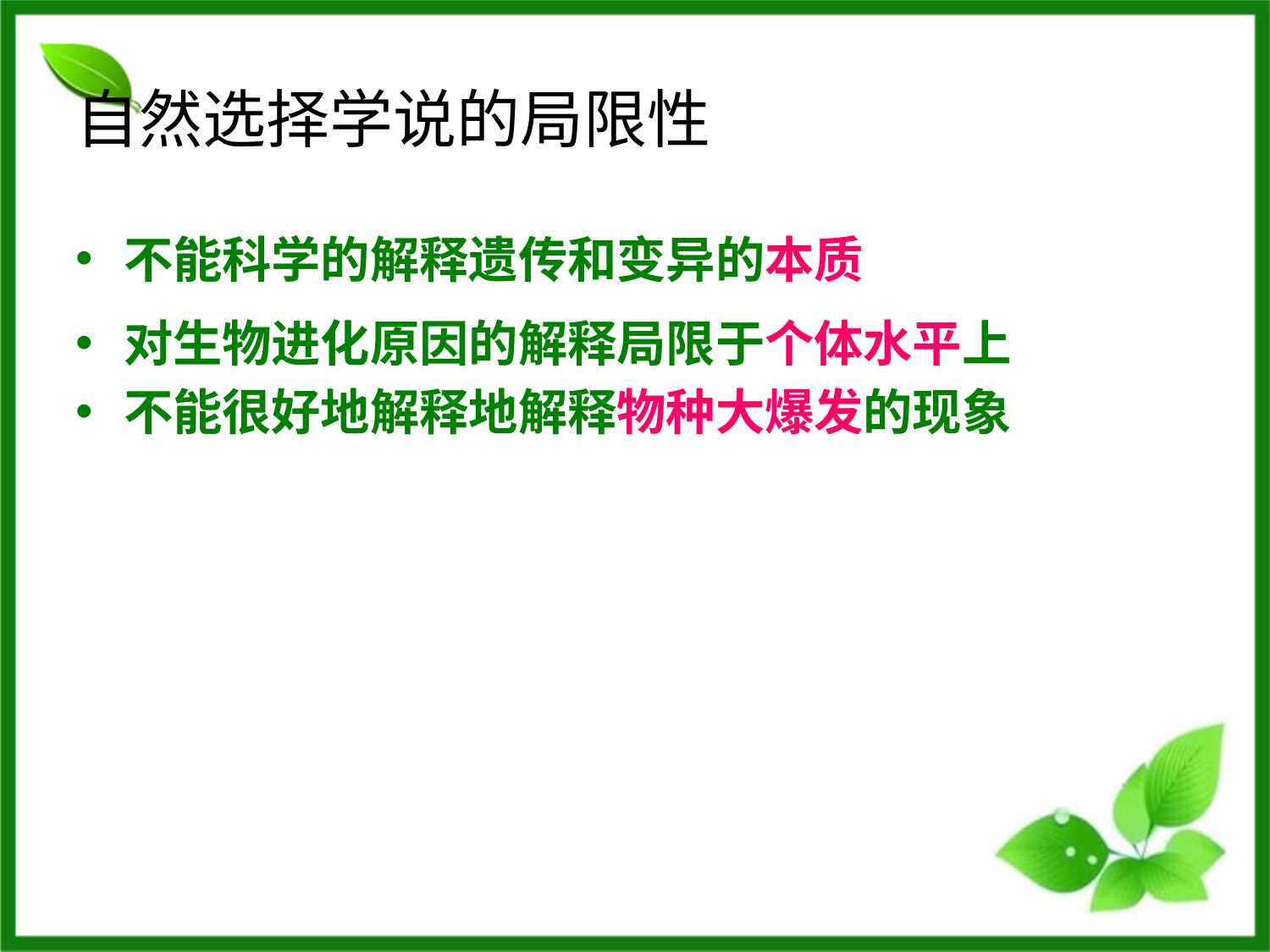

# 自然选择学说的局限性
不能科学的解释遗传和变异的本质
对生物进化原因的解释局限于个体水平上
不能很好地解释地解释物种大爆发的现象